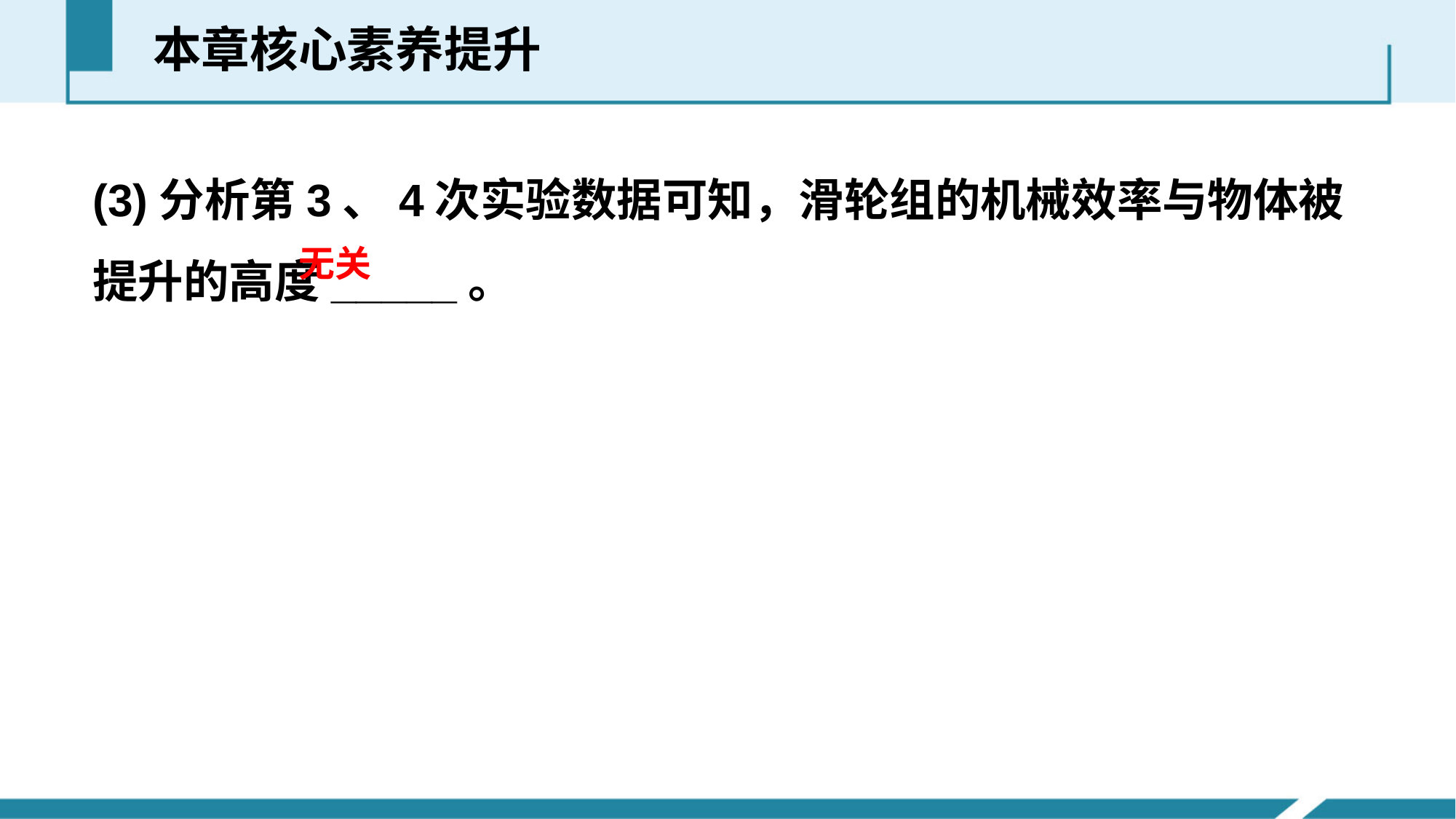

本章核心素养提升
(3)分析第3、4次实验数据可知，滑轮组的机械效率与物体被提升的高度_____。
无关